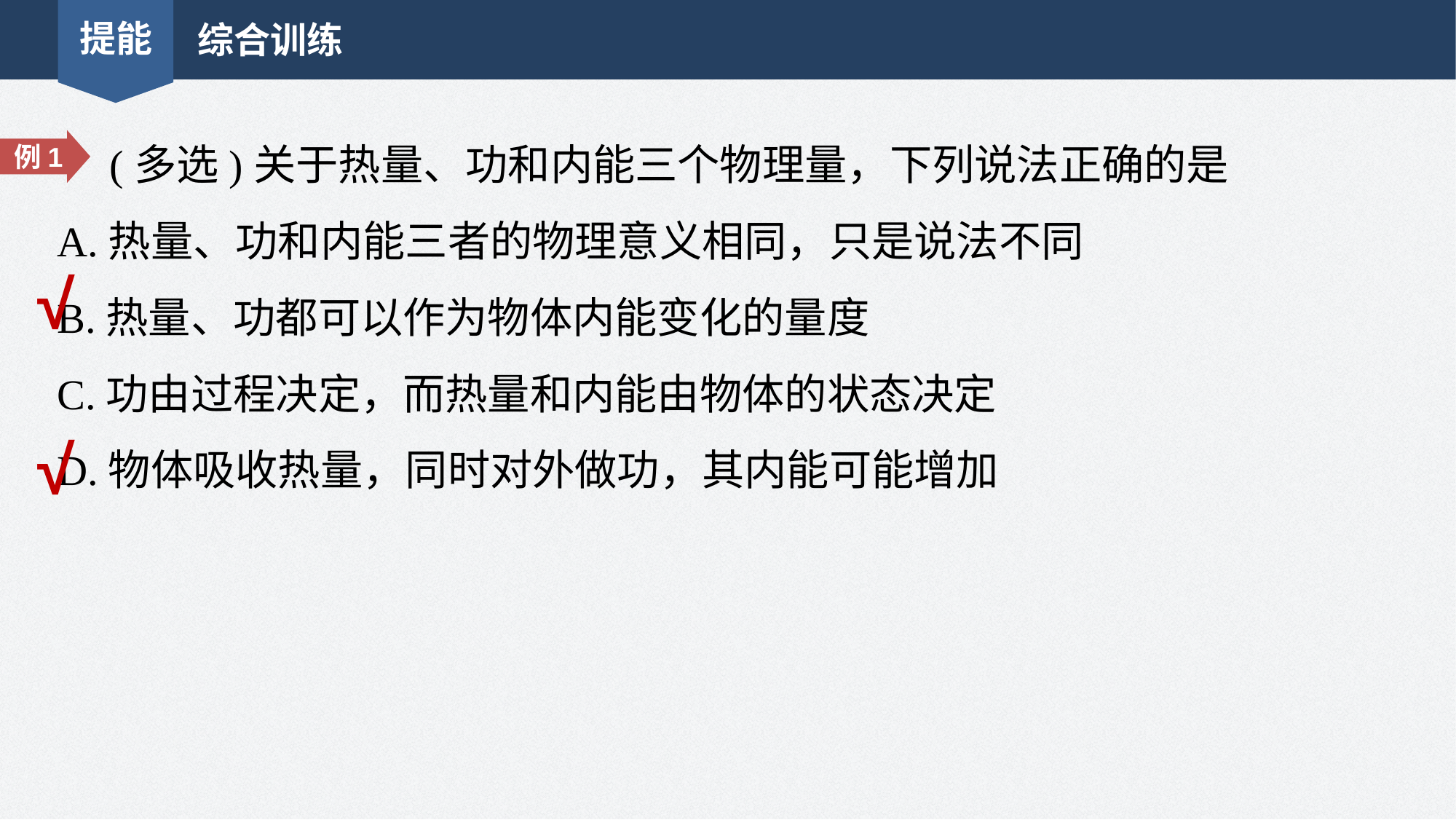

提能
综合训练
　(多选)关于热量、功和内能三个物理量，下列说法正确的是
A.热量、功和内能三者的物理意义相同，只是说法不同
B.热量、功都可以作为物体内能变化的量度
C.功由过程决定，而热量和内能由物体的状态决定
D.物体吸收热量，同时对外做功，其内能可能增加

例1
√
√